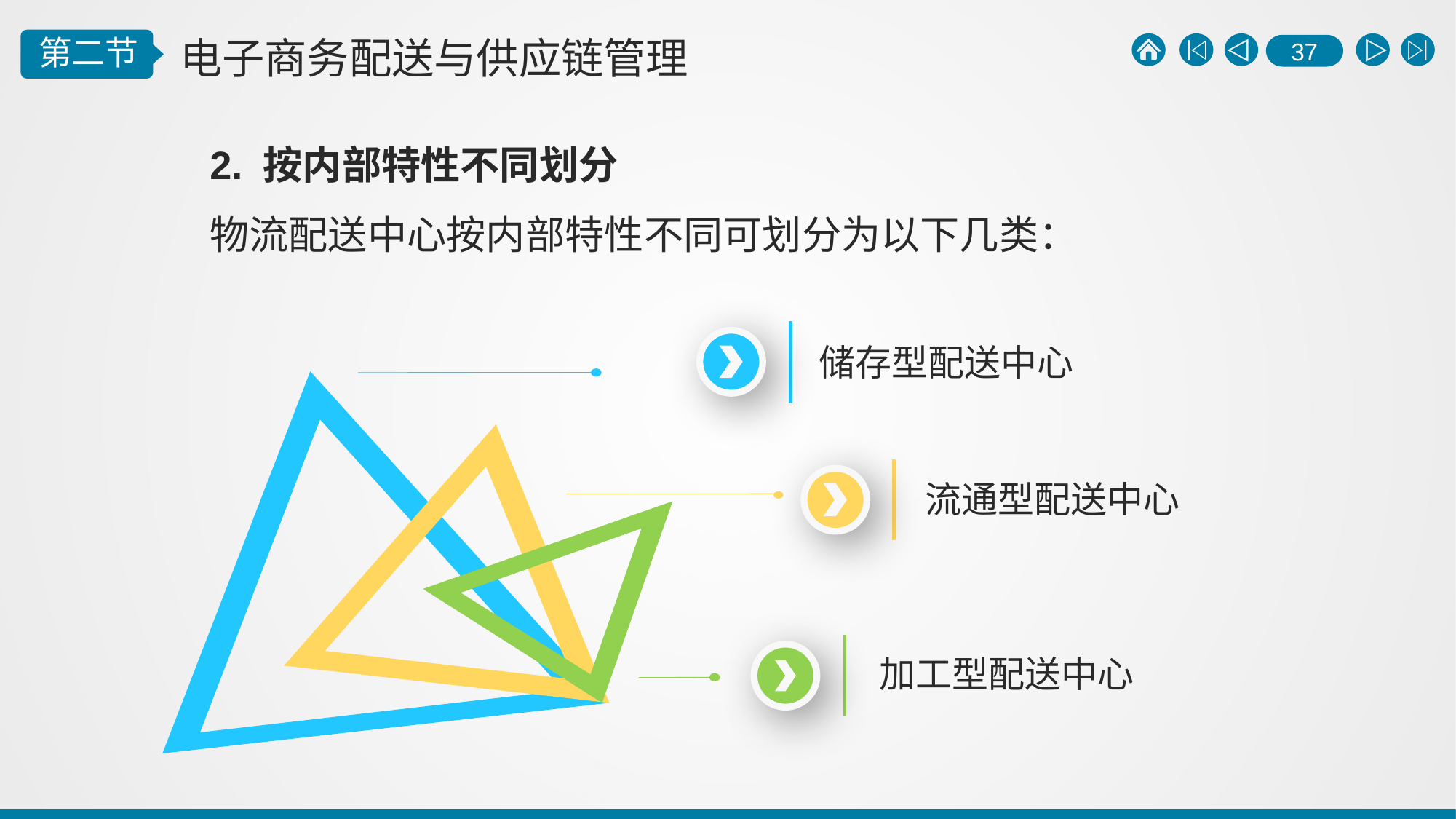

2. 按内部特性不同划分
物流配送中心按内部特性不同可划分为以下几类：

储存型配送中心

流通型配送中心

加工型配送中心